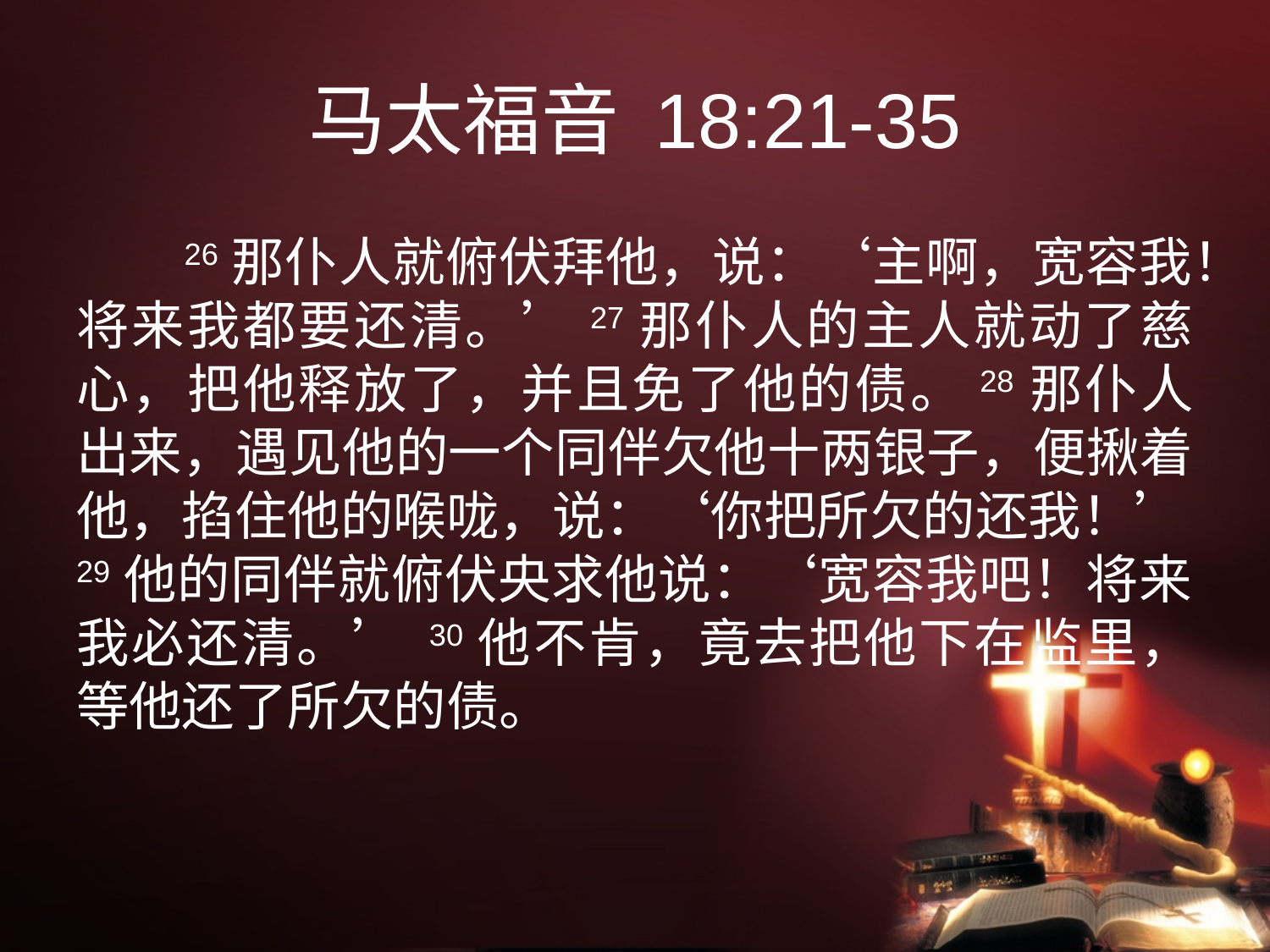

# 马太福音 18:21-35
            26那仆人就俯伏拜他，说：‘主啊，宽容我！将来我都要还清。’27那仆人的主人就动了慈心，把他释放了，并且免了他的债。28那仆人出来，遇见他的一个同伴欠他十两银子，便揪着他，掐住他的喉咙，说：‘你把所欠的还我！’29他的同伴就俯伏央求他说：‘宽容我吧！将来我必还清。’ 30他不肯，竟去把他下在监里，等他还了所欠的债。